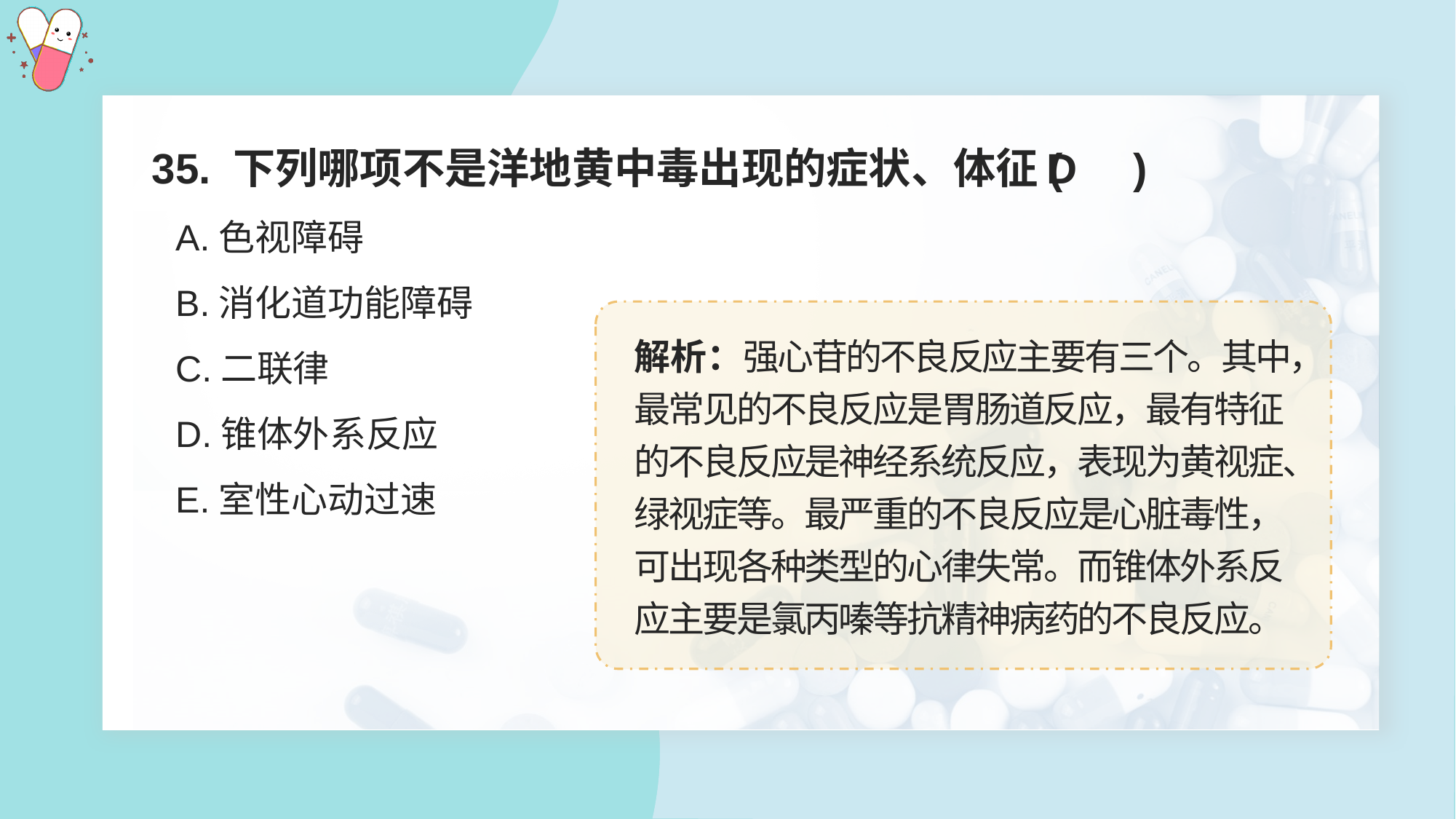

35. 下列哪项不是洋地黄中毒出现的症状、体征(      )
D
A.色视障碍
B.消化道功能障碍
C.二联律
D.锥体外系反应
E.室性心动过速

解析：强心苷的不良反应主要有三个。其中，最常见的不良反应是胃肠道反应，最有特征的不良反应是神经系统反应，表现为黄视症、绿视症等。最严重的不良反应是心脏毒性，可出现各种类型的心律失常。而锥体外系反应主要是氯丙嗪等抗精神病药的不良反应。